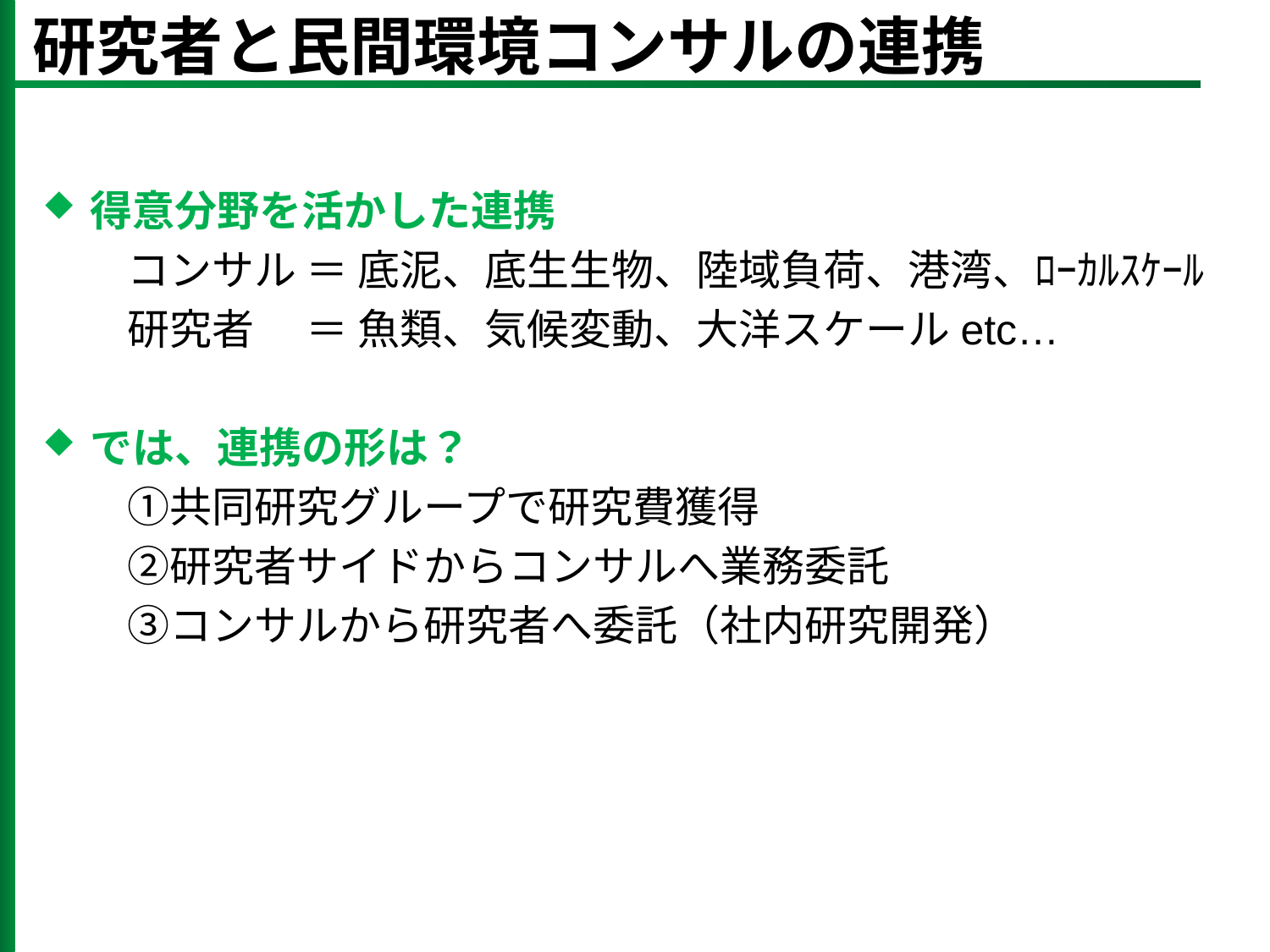

# 研究者と民間環境コンサルの連携
19
得意分野を活かした連携
　　コンサル ＝ 底泥、底生生物、陸域負荷、港湾、ﾛｰｶﾙｽｹｰﾙ
　　研究者　 ＝ 魚類、気候変動、大洋スケールetc…

では、連携の形は？
　　①共同研究グループで研究費獲得
　　②研究者サイドからコンサルへ業務委託
　　③コンサルから研究者へ委託（社内研究開発）